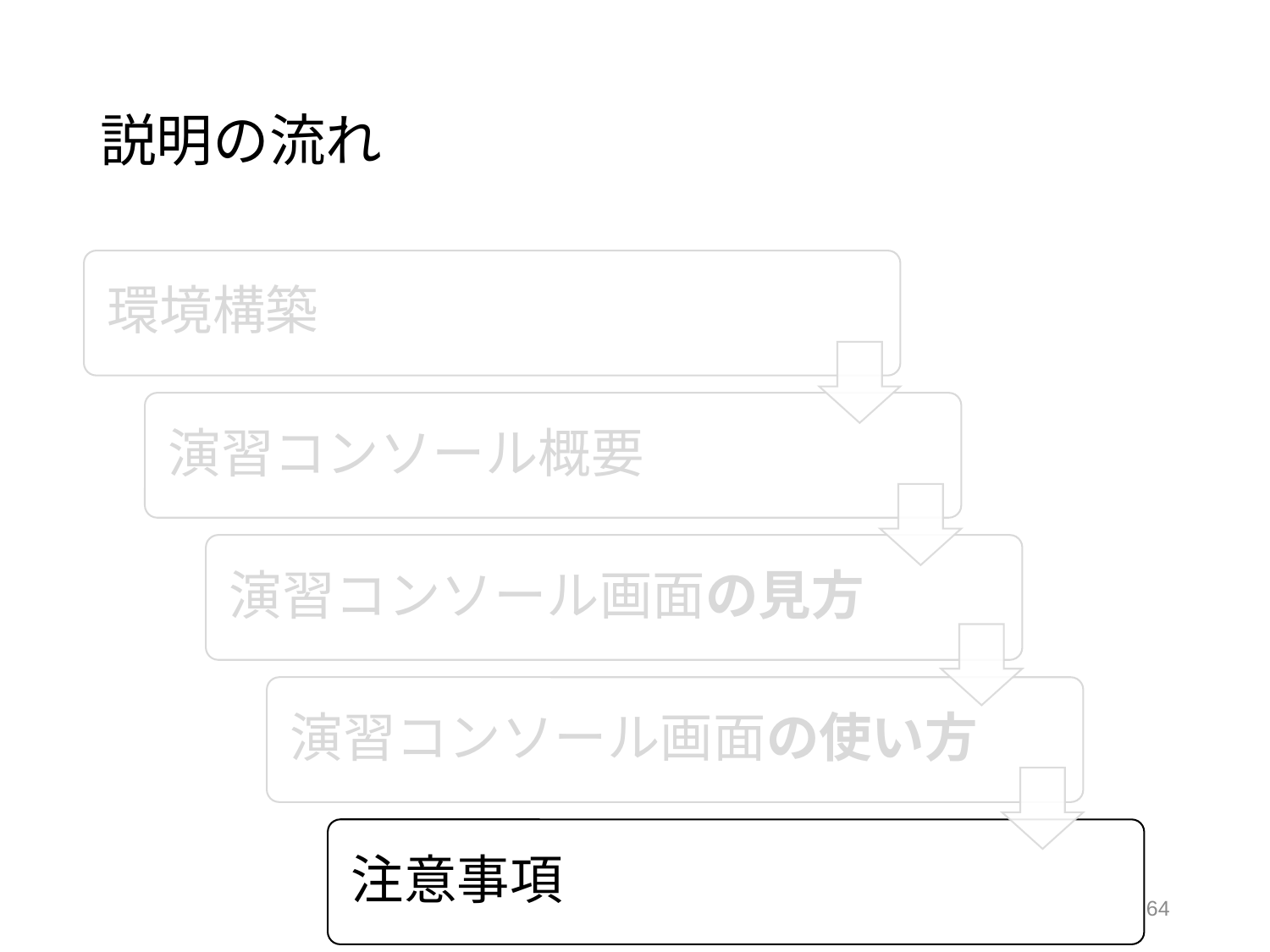

# 説明の流れ
環境構築
演習コンソール概要
演習コンソール画面の見方
演習コンソール画面の使い方
注意事項

64